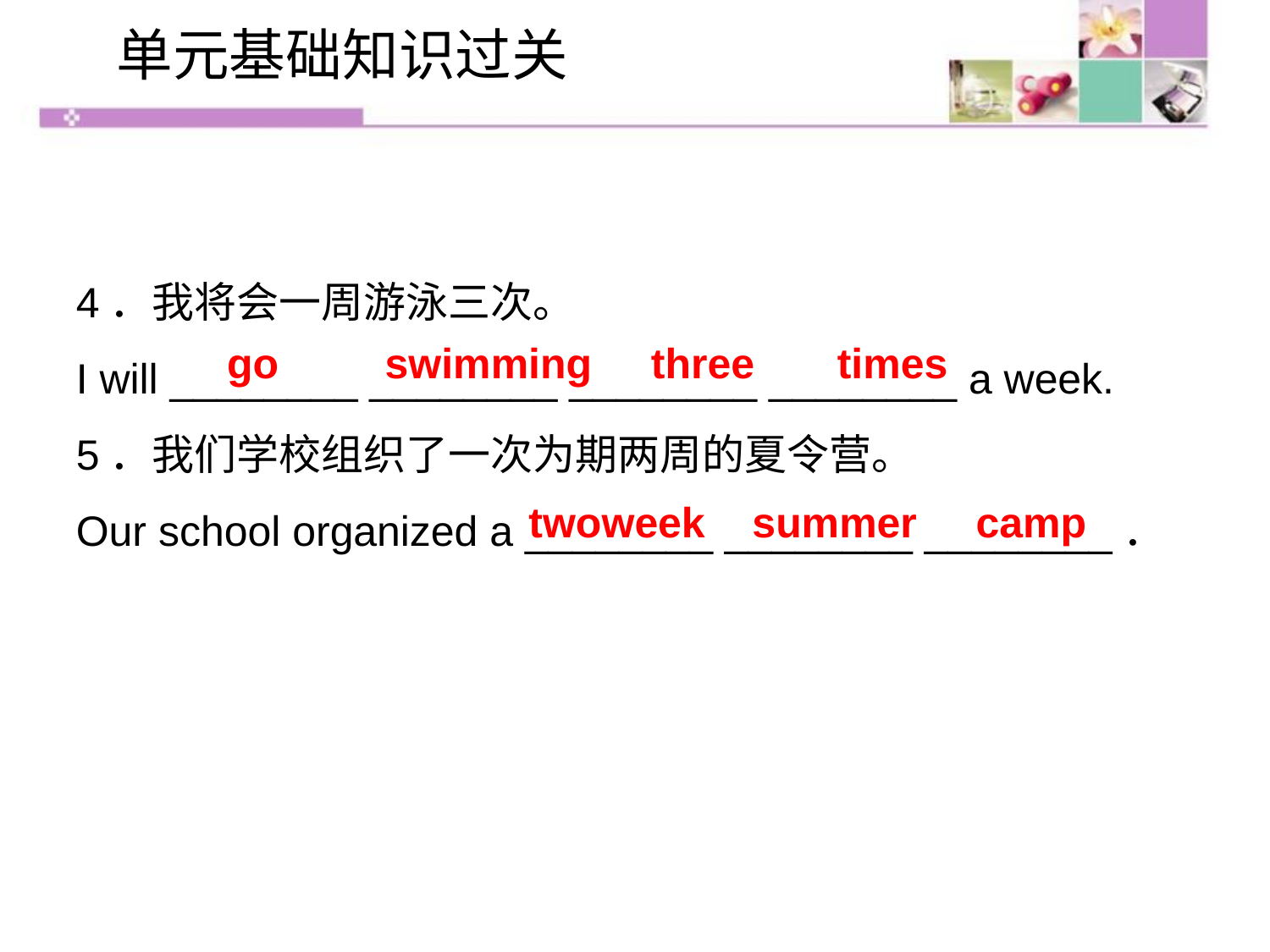

单元基础知识过关
4．我将会一周游泳三次。
I will ________ ________ ________ ________ a week.
5．我们学校组织了一次为期两周的夏令营。
Our school organized a ________ ________ ________．
go         swimming     three       times
two­week    summer     camp